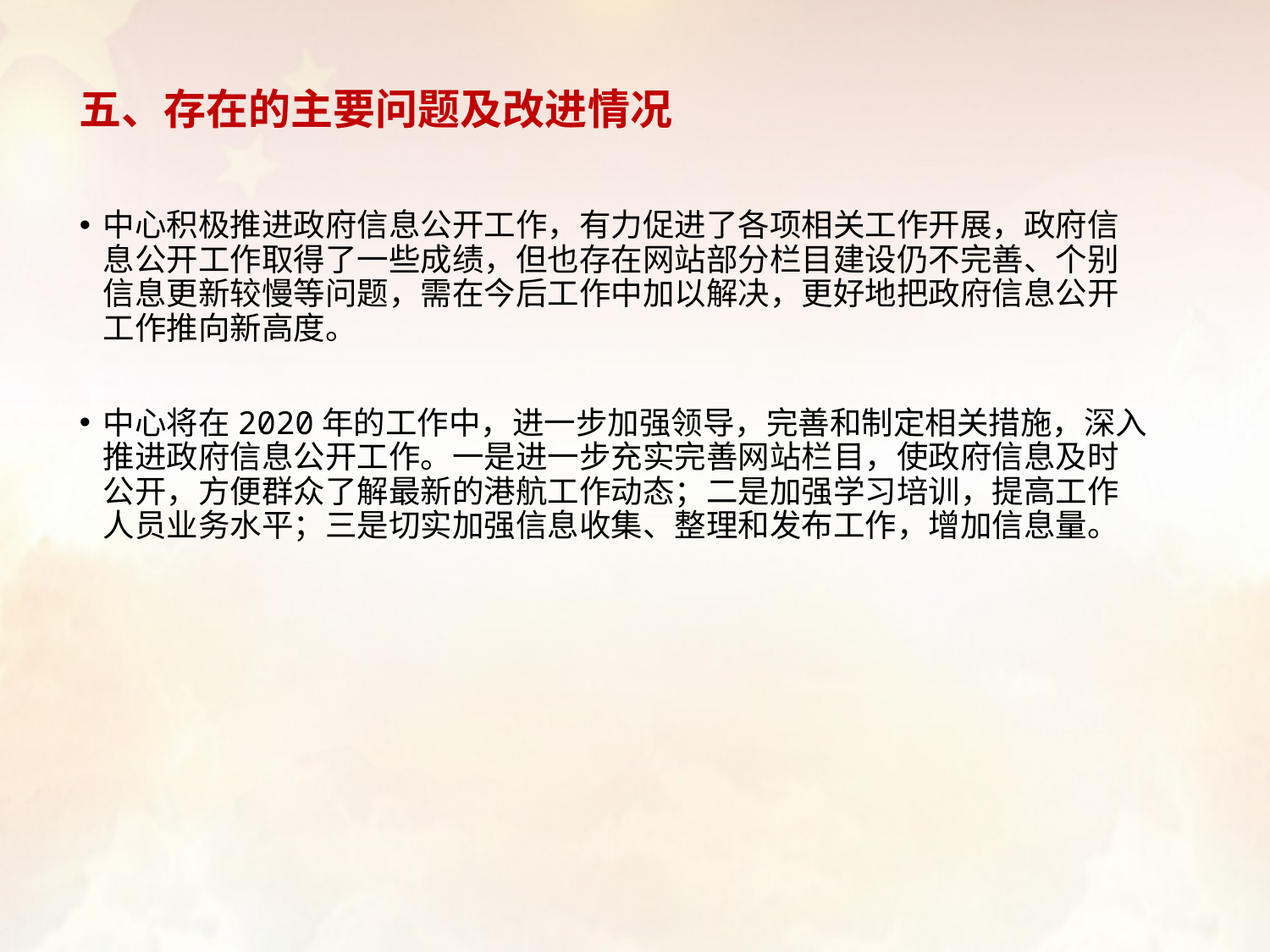

# 五、存在的主要问题及改进情况
中心积极推进政府信息公开工作，有力促进了各项相关工作开展，政府信息公开工作取得了一些成绩，但也存在网站部分栏目建设仍不完善、个别信息更新较慢等问题，需在今后工作中加以解决，更好地把政府信息公开工作推向新高度。

中心将在2020年的工作中，进一步加强领导，完善和制定相关措施，深入推进政府信息公开工作。一是进一步充实完善网站栏目，使政府信息及时公开，方便群众了解最新的港航工作动态；二是加强学习培训，提高工作人员业务水平；三是切实加强信息收集、整理和发布工作，增加信息量。